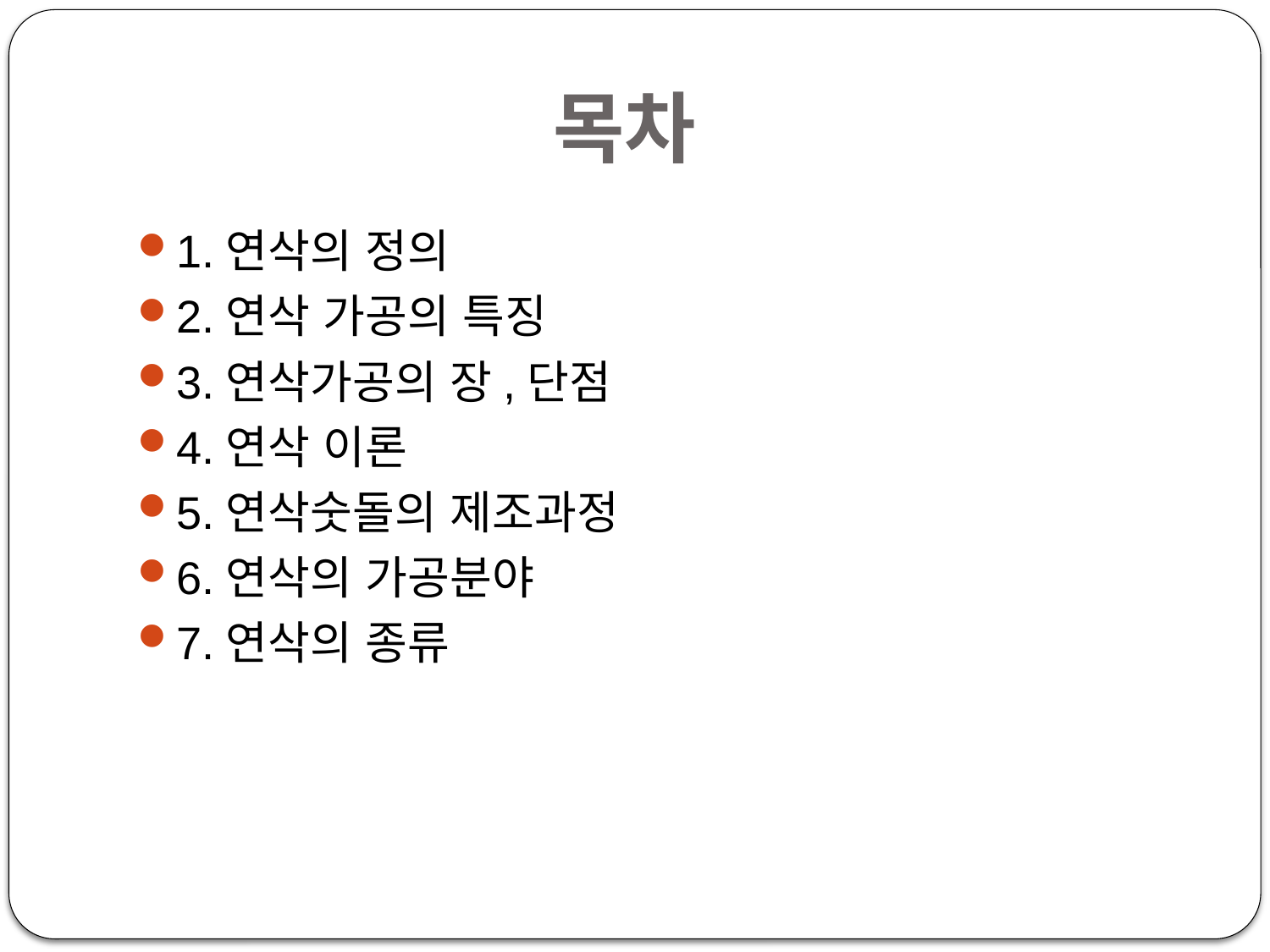

# 목차
1.연삭의 정의
2.연삭 가공의 특징
3.연삭가공의 장,단점
4.연삭 이론
5.연삭숫돌의 제조과정
6.연삭의 가공분야
7.연삭의 종류